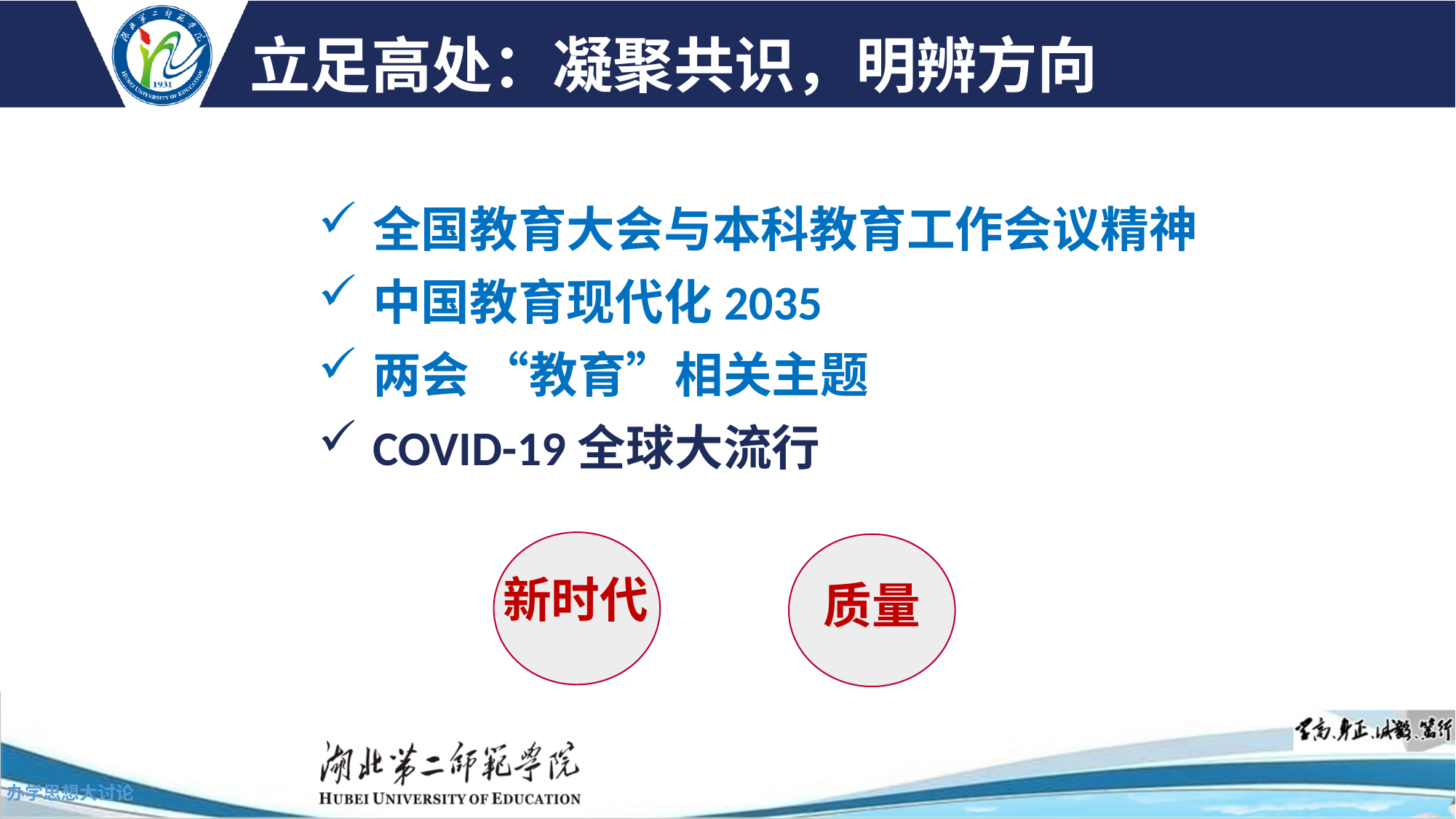

立足高处：凝聚共识，明辨方向
全国教育大会与本科教育工作会议精神
中国教育现代化2035
两会 “教育”相关主题
COVID-19全球大流行

新时代
质量